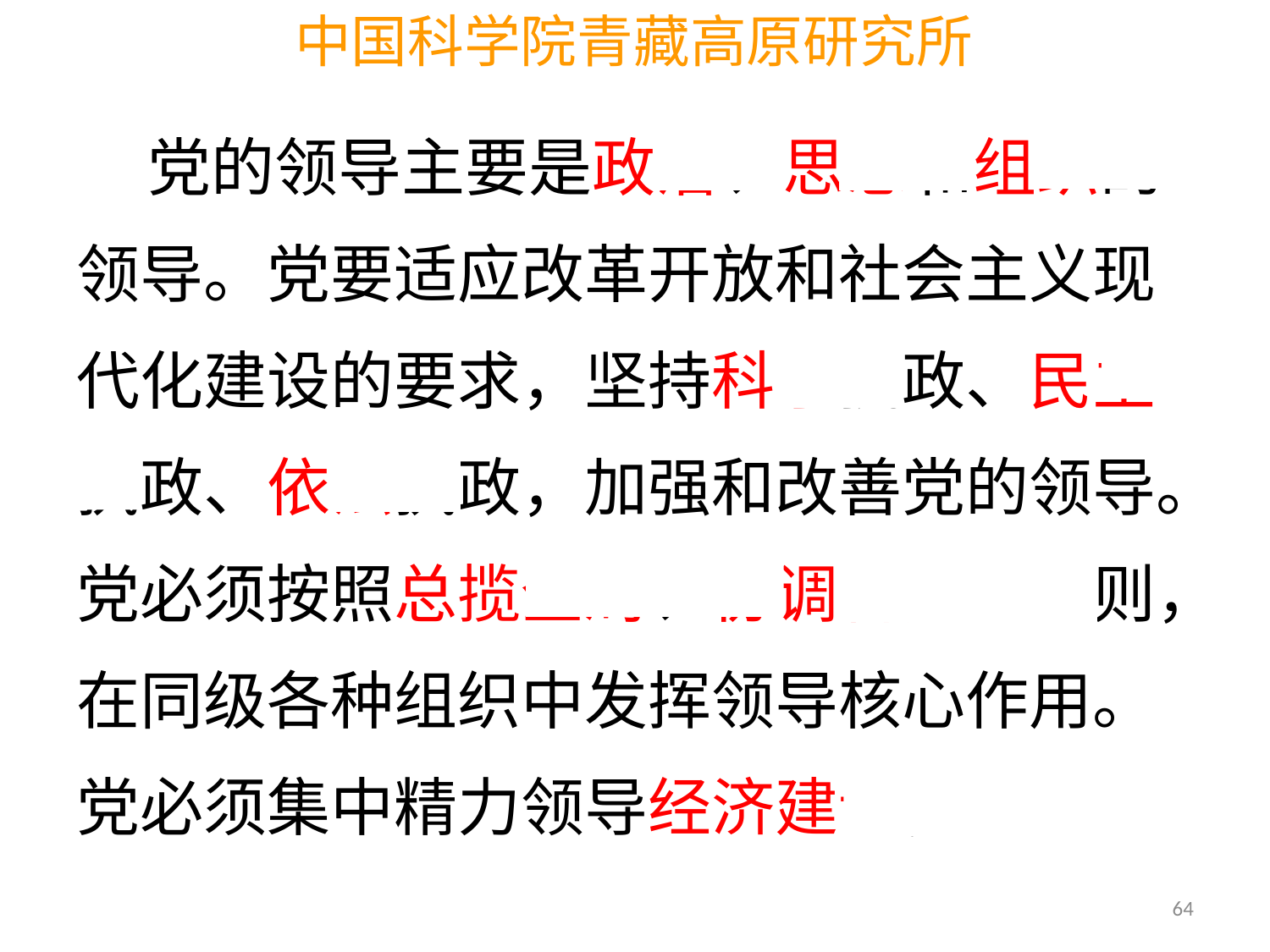

# 党的领导主要是政治、思想和组织的领导。党要适应改革开放和社会主义现代化建设的要求，坚持科学执政、民主执政、依法执政，加强和改善党的领导。党必须按照总揽全局、协调各方的原则，在同级各种组织中发挥领导核心作用。党必须集中精力领导经济建设，

64